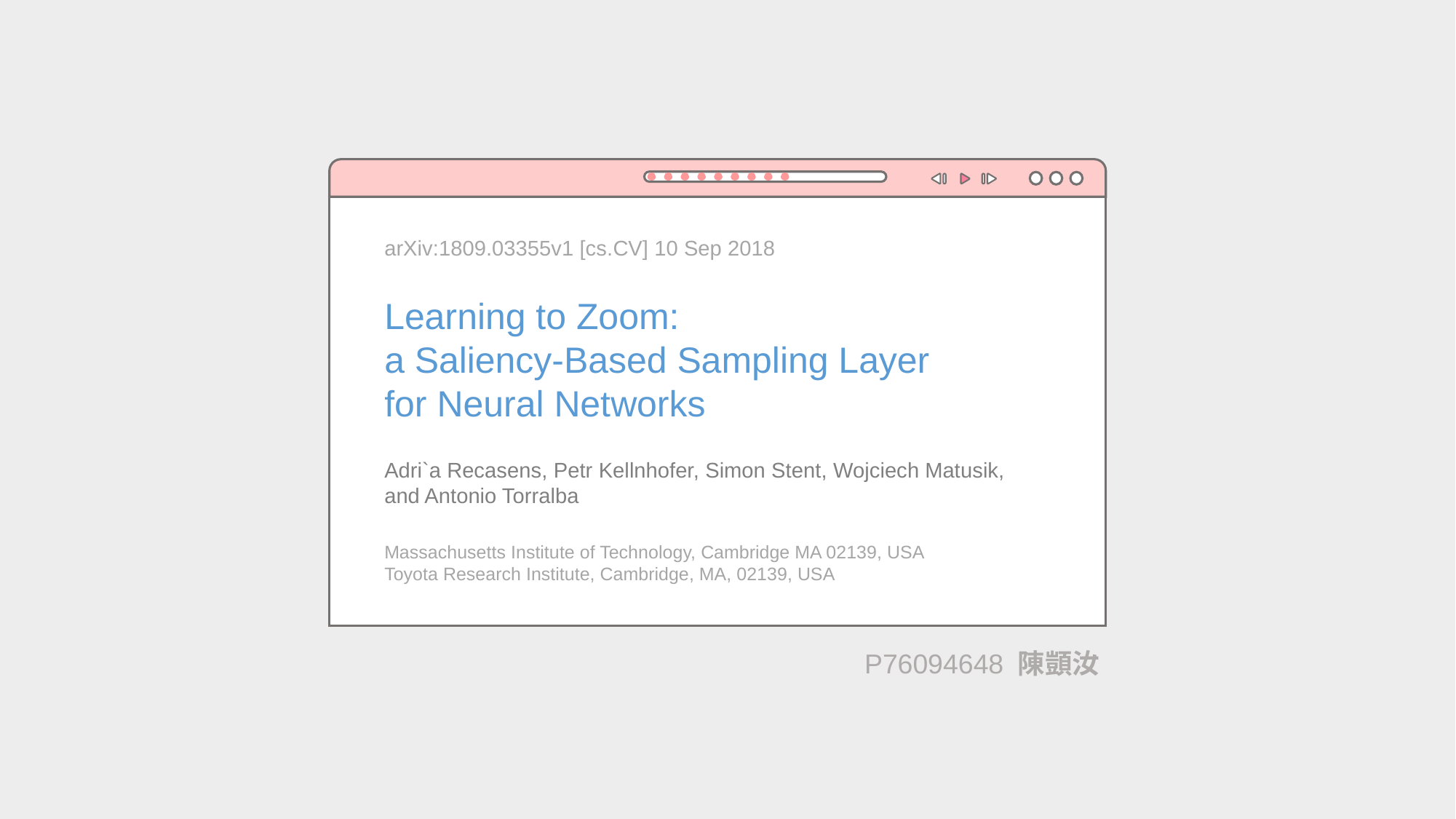

arXiv:1809.03355v1 [cs.CV] 10 Sep 2018

Learning to Zoom:
a Saliency-Based Sampling Layer
for Neural Networks

Adri`a Recasens, Petr Kellnhofer, Simon Stent, Wojciech Matusik, and Antonio Torralba

Massachusetts Institute of Technology, Cambridge MA 02139, USA
Toyota Research Institute, Cambridge, MA, 02139, USA
P76094648 陳顗汝